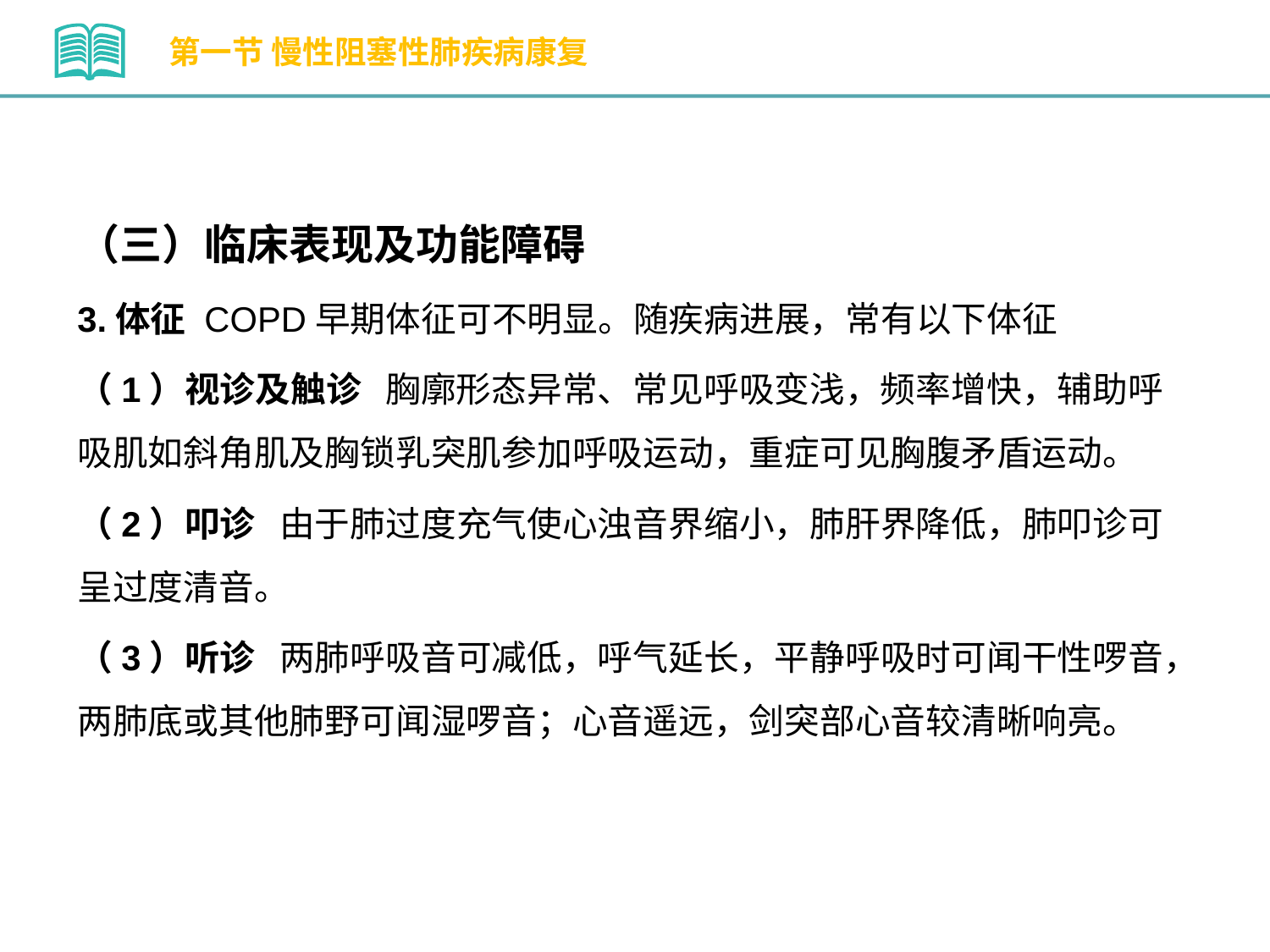

第一节 慢性阻塞性肺疾病康复
（三）临床表现及功能障碍
3.体征	COPD早期体征可不明显。随疾病进展，常有以下体征
（1）视诊及触诊   胸廓形态异常、常见呼吸变浅，频率增快，辅助呼吸肌如斜角肌及胸锁乳突肌参加呼吸运动，重症可见胸腹矛盾运动。
（2）叩诊   由于肺过度充气使心浊音界缩小，肺肝界降低，肺叩诊可呈过度清音。
（3）听诊   两肺呼吸音可减低，呼气延长，平静呼吸时可闻干性啰音，两肺底或其他肺野可闻湿啰音；心音遥远，剑突部心音较清晰响亮。